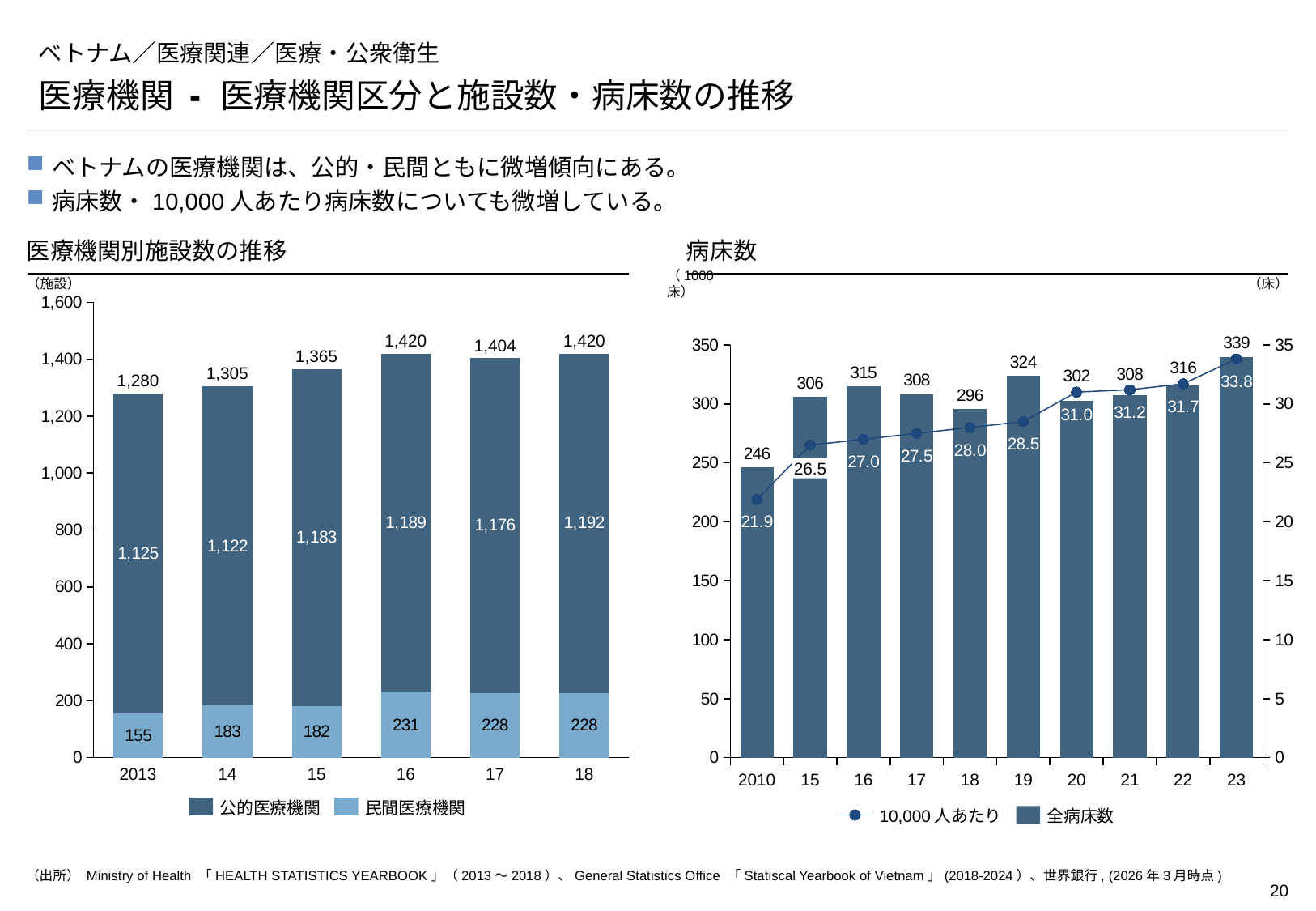

# ベトナム／医療関連／医療・公衆衛生
医療機関 - 医療機関区分と施設数・病床数の推移
ベトナムの医療機関は、公的・民間ともに微増傾向にある。
病床数・10,000人あたり病床数についても微増している。
医療機関別施設数の推移
病床数
（施設）
（1000床）
（床）

### Chart

| Category |  |  |
|---|---|---|

### Chart

| Category |  |  |
|---|---|---|
1,420
1,420
1,404
1,365
1,305
1,280
26.5
2013
14
15
16
17
18
2010
15
16
17
18
19
20
21
22
23
公的医療機関
民間医療機関

10,000人あたり
全病床数

（出所） Ministry of Health 「HEALTH STATISTICS YEARBOOK」（2013～2018）、General Statistics Office 「Statiscal Yearbook of Vietnam」(2018-2024）、世界銀行, (2026年3月時点)